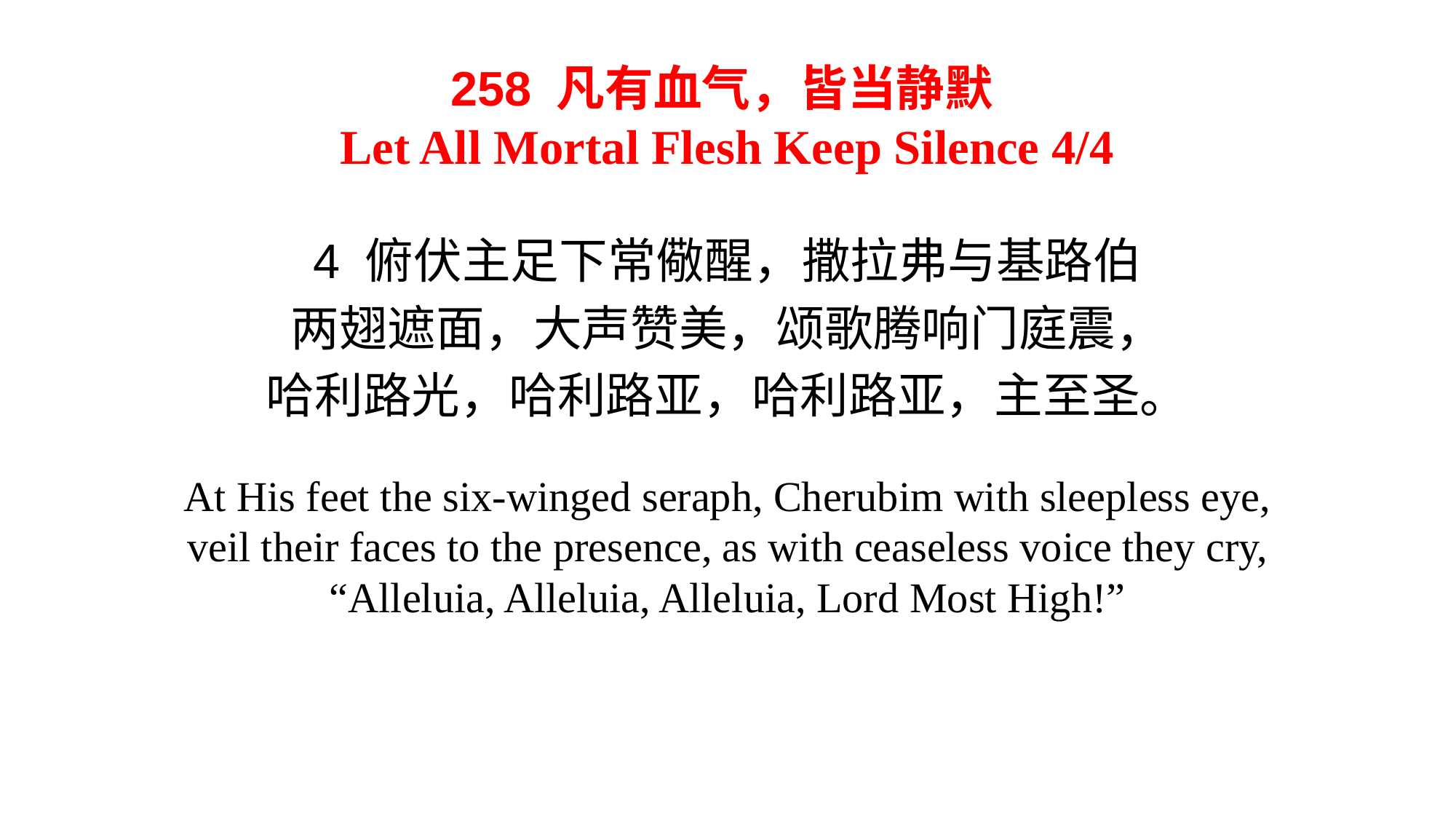

# 258 凡有血气，皆当静默 Let All Mortal Flesh Keep Silence 4/4
4 俯伏主足下常儆醒，撒拉弗与基路伯
两翅遮面，大声赞美，颂歌腾响门庭震，
哈利路光，哈利路亚，哈利路亚，主至圣。

At His feet the six-winged seraph, Cherubim with sleepless eye,
veil their faces to the presence, as with ceaseless voice they cry,
“Alleluia, Alleluia, Alleluia, Lord Most High!”